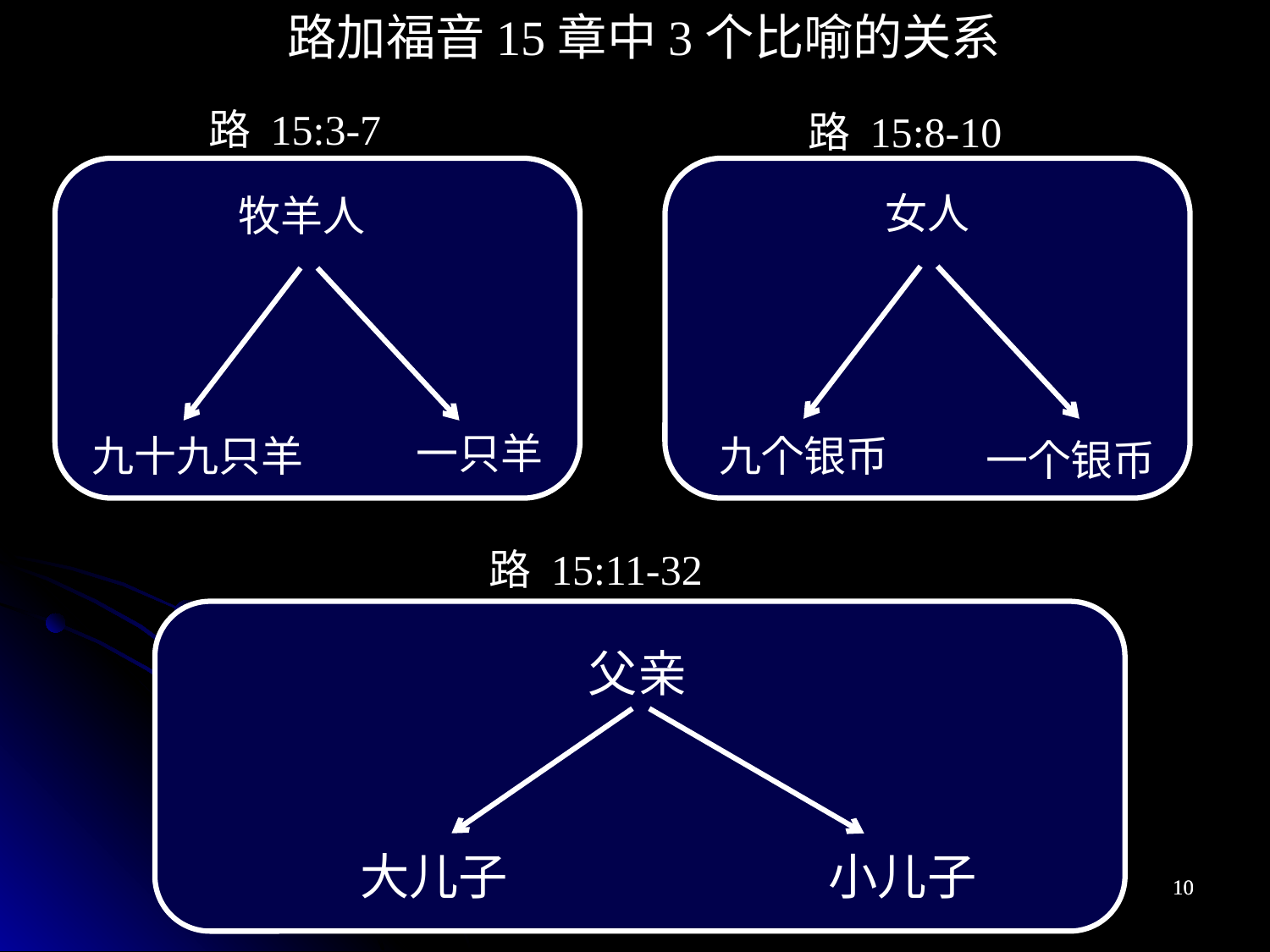

路加福音15章中3个比喻的关系
路 15:3-7
路 15:8-10

女人
牧羊人
一只羊
九十九只羊
九个银币
一个银币
路 15:11-32

父亲
大儿子
小儿子
10
10